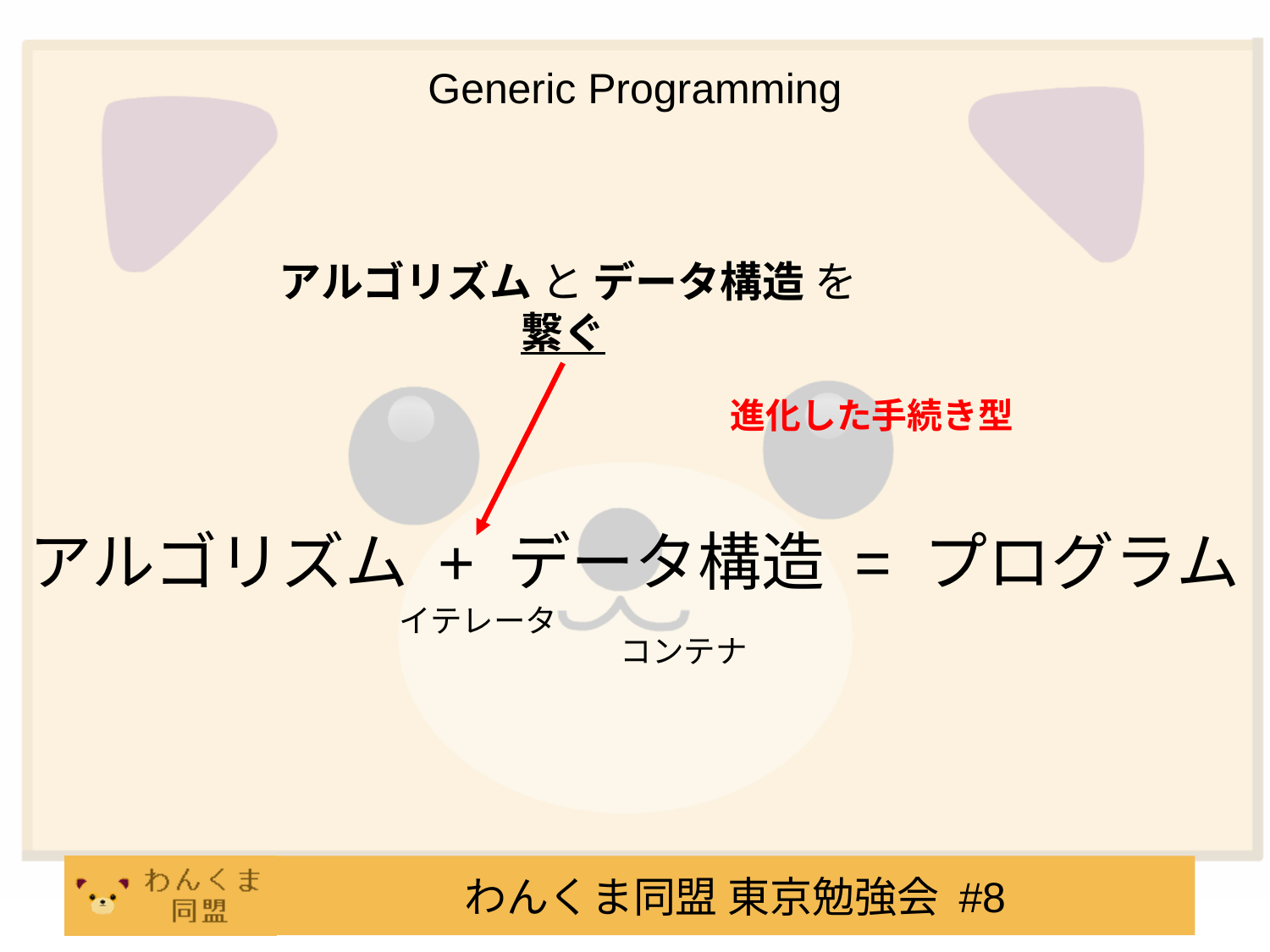

# Generic Programming

 アルゴリズム と データ構造 を
繋ぐ
進化した手続き型
アルゴリズム + データ構造 = プログラム
イテレータ
コンテナ